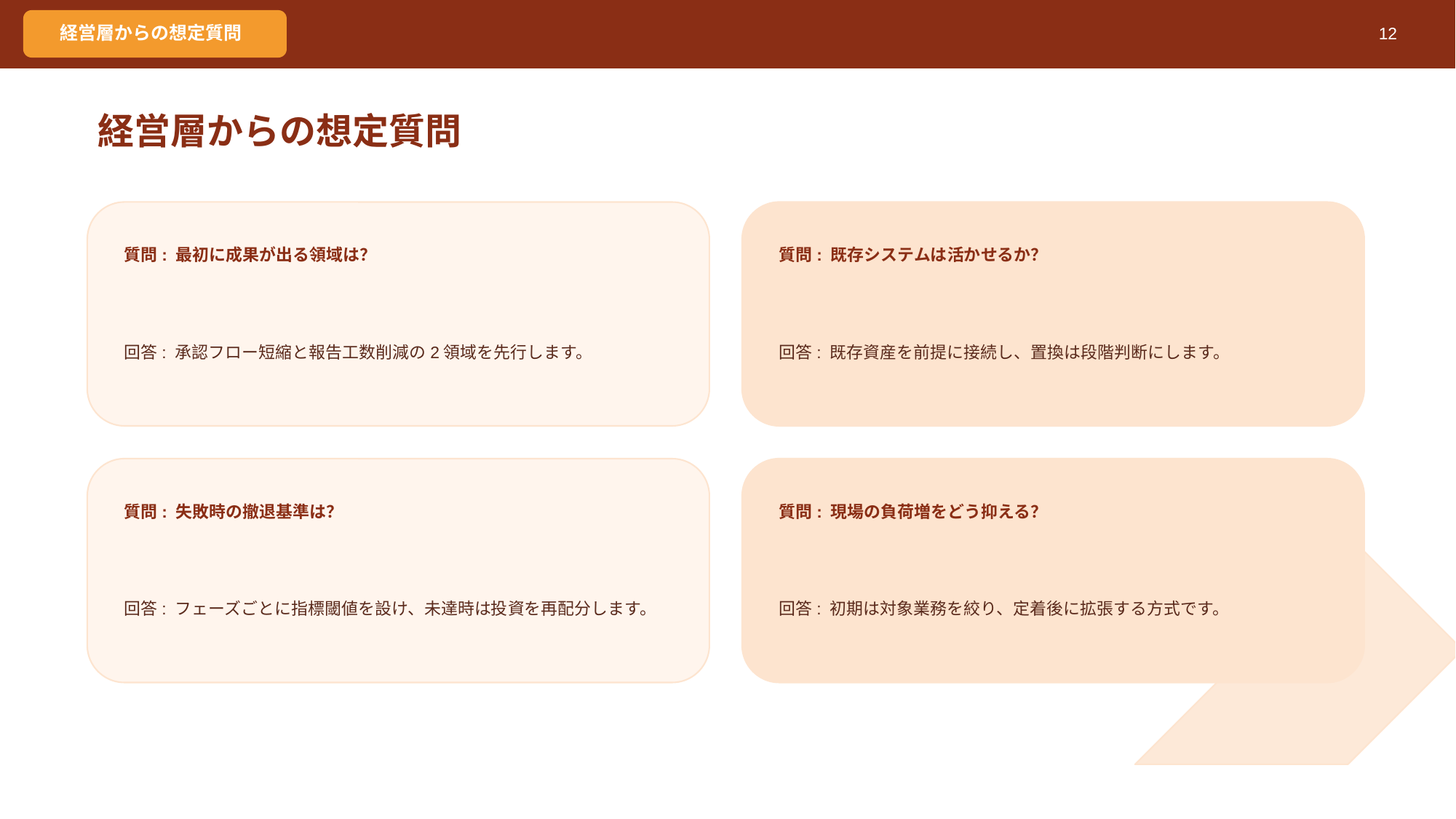

経営層からの想定質問
12
経営層からの想定質問

質問: 最初に成果が出る領域は？
質問: 既存システムは活かせるか？
回答: 承認フロー短縮と報告工数削減の2領域を先行します。
回答: 既存資産を前提に接続し、置換は段階判断にします。

質問: 失敗時の撤退基準は？
質問: 現場の負荷増をどう抑える？

回答: フェーズごとに指標閾値を設け、未達時は投資を再配分します。
回答: 初期は対象業務を絞り、定着後に拡張する方式です。